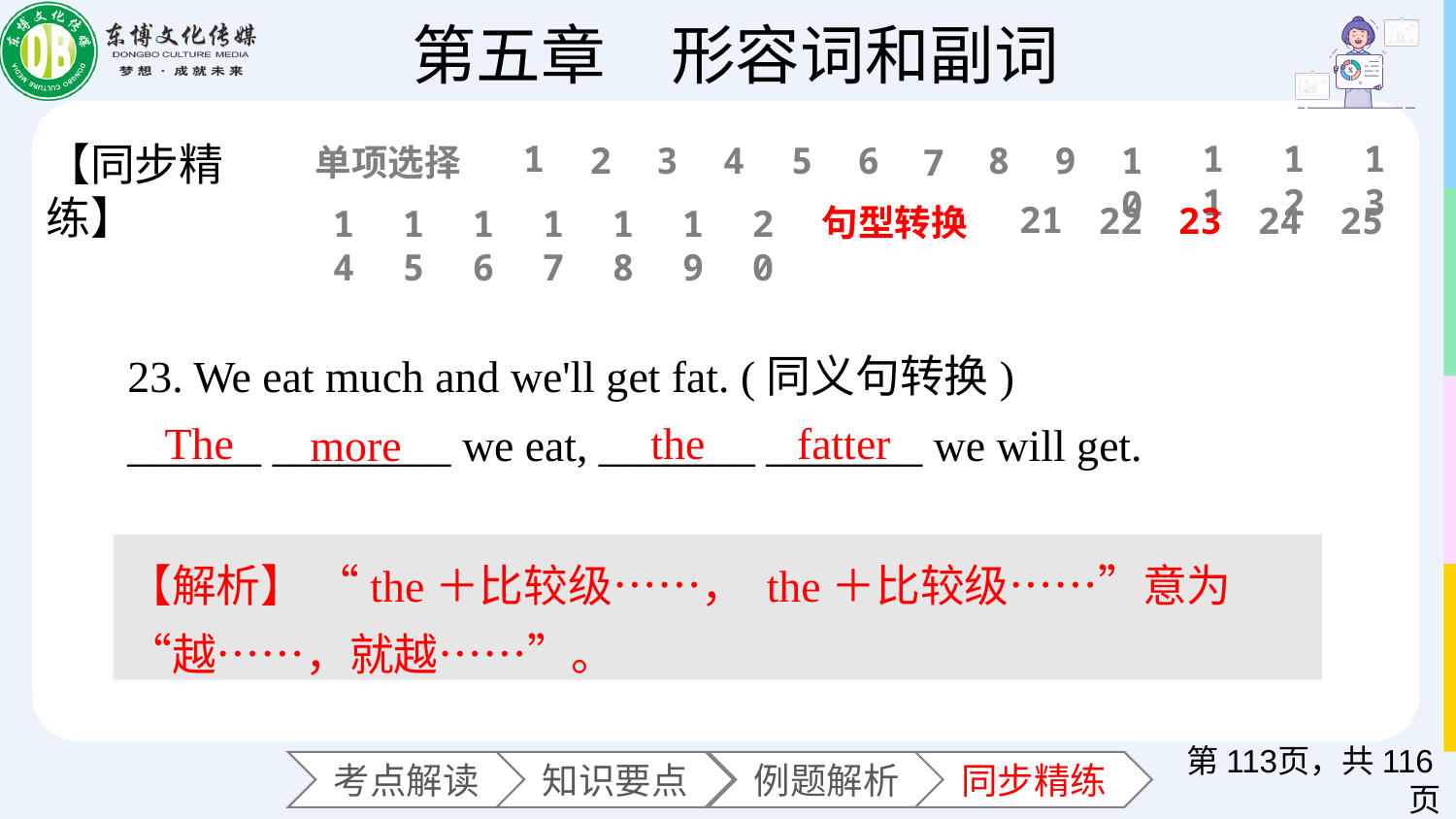

11
12
13
1
【同步精练】
6
2
3
4
5
8
9
10
7
单项选择
21
22
23
24
25
句型转换
14
15
16
17
18
19
20
23. We eat much and we'll get fat. (同义句转换)
______ ________ we eat, _______ _______ we will get.
The
the
fatter
more
【解析】 “the＋比较级……， the＋比较级……”意为“越……，就越……”。
第113页，共116页